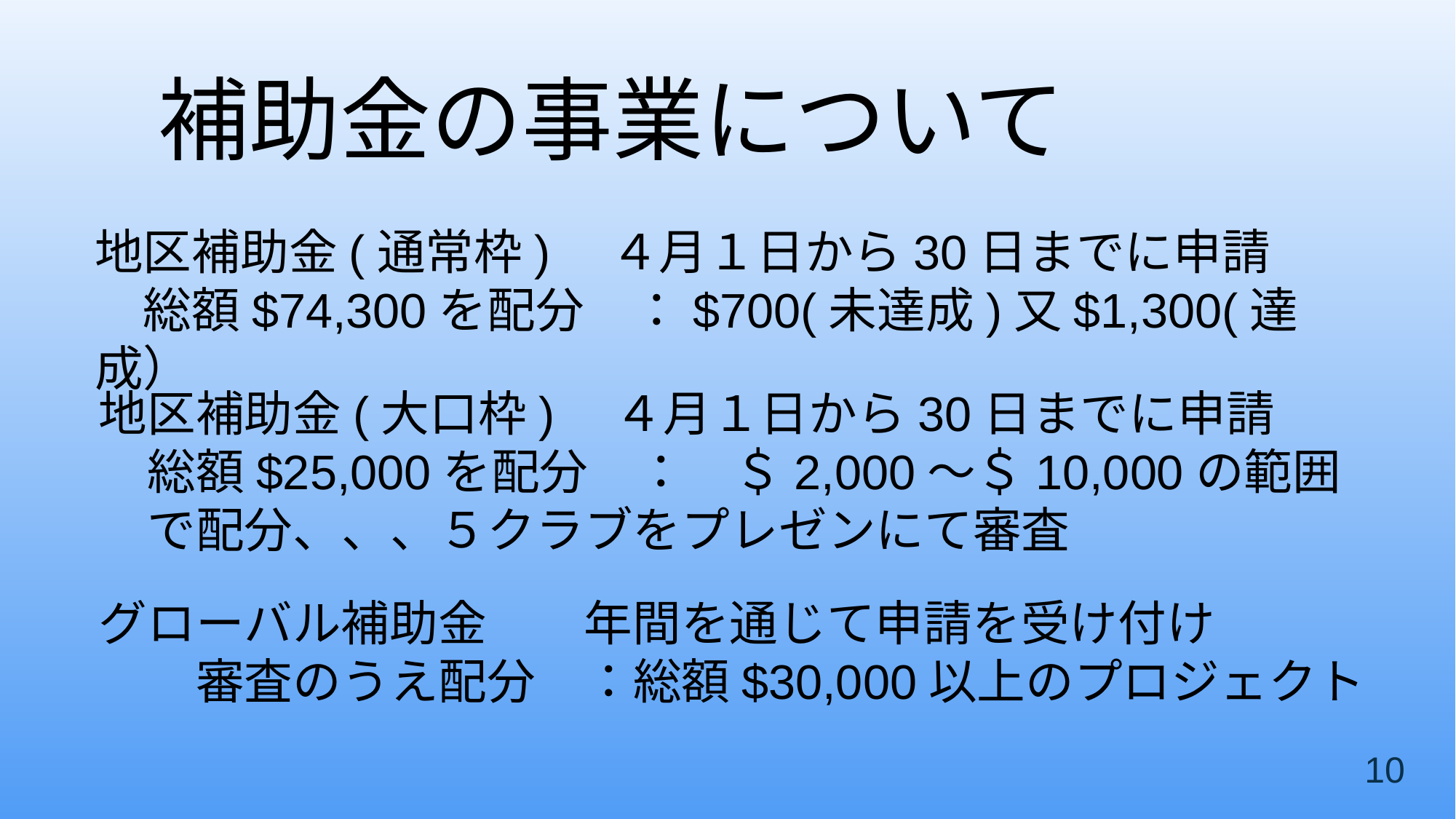

補助金の事業について

# 地区補助金(通常枠)　４月１日から30日までに申請 　総額$74,300を配分　：$700(未達成)又$1,300(達成）
地区補助金(大口枠)　４月１日から30日までに申請
　総額$25,000を配分　：　＄2,000～＄10,000の範囲
　で配分、、、５クラブをプレゼンにて審査
グローバル補助金　　年間を通じて申請を受け付け
　　審査のうえ配分　：総額$30,000以上のプロジェクト

10